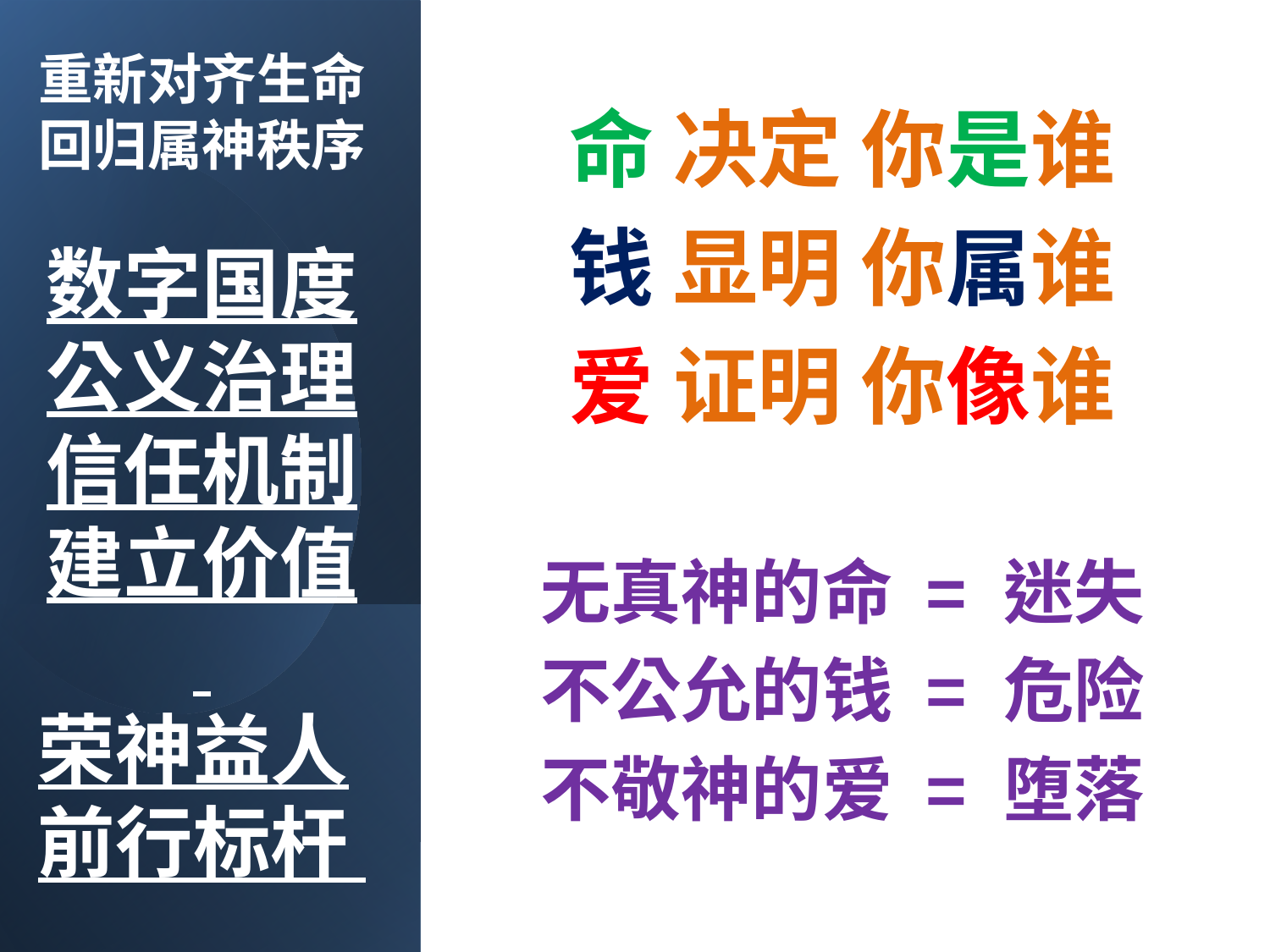

# 重新对齐生命 回归属神秩序 数字国度 公义治理 信任机制 建立价值 荣神益人 前行标杆
命 决定 你是谁
钱 显明 你属谁
爱 证明 你像谁

无真神的命 = 迷失
不公允的钱 = 危险
不敬神的爱 = 堕落